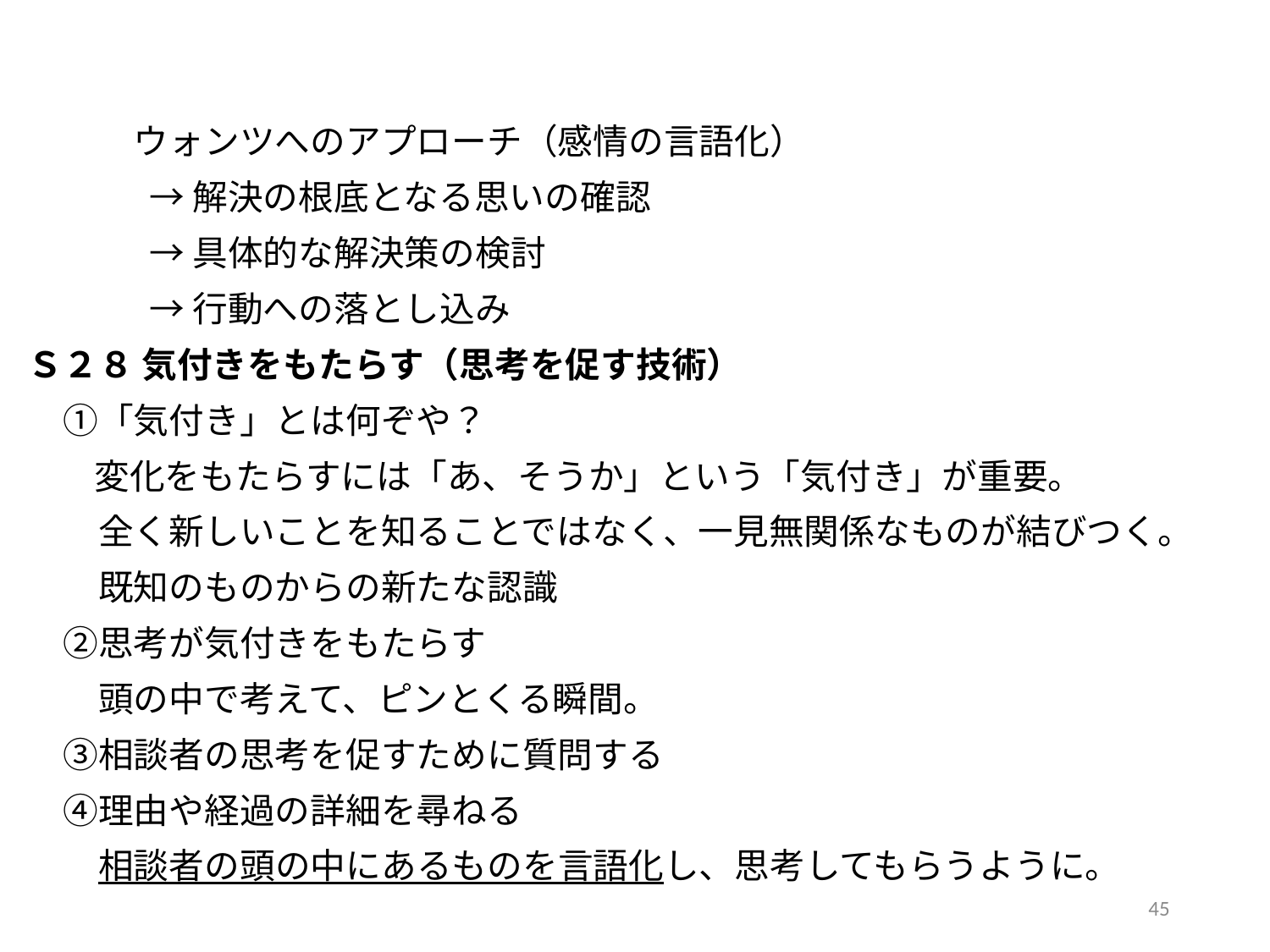

ウォンツへのアプローチ（感情の言語化）
　　　  → 解決の根底となる思いの確認
　　　  → 具体的な解決策の検討
　　　  → 行動への落とし込み
Ｓ２８ 気付きをもたらす（思考を促す技術）
　①「気付き」とは何ぞや？
　    変化をもたらすには「あ、そうか」という「気付き」が重要。
　　全く新しいことを知ることではなく、一見無関係なものが結びつく。
　　既知のものからの新たな認識
　②思考が気付きをもたらす
　　頭の中で考えて、ピンとくる瞬間。
　③相談者の思考を促すために質問する
　④理由や経過の詳細を尋ねる
　　相談者の頭の中にあるものを言語化し、思考してもらうように。

45